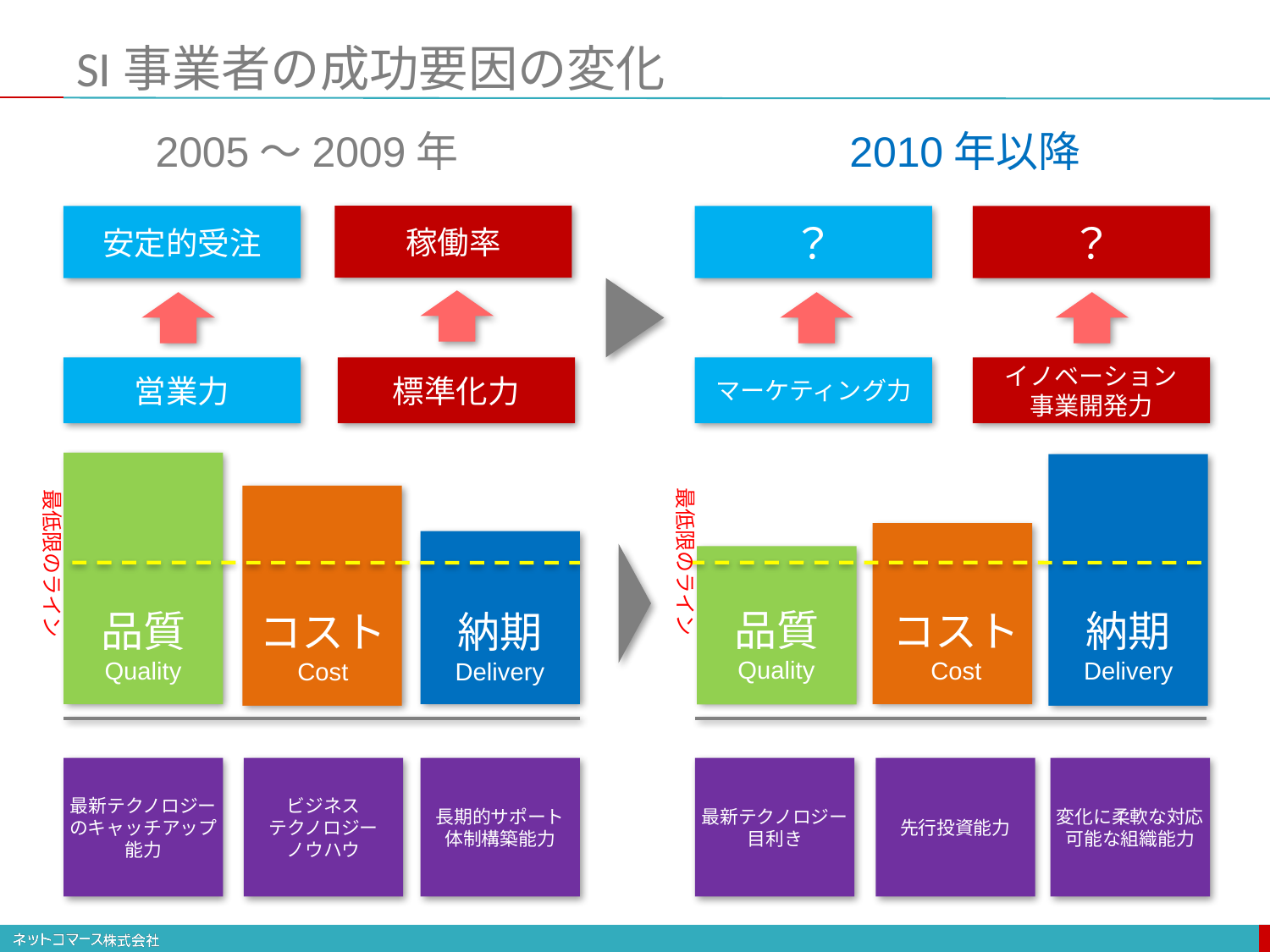

# SI事業者の成功要因の変化
2005〜2009年
2010年以降
稼働率
安定的受注
？
？

営業力
標準化力
マーケティング力
イノベーション
事業開発力

最低限のライン
最低限のライン

品質
Quality
品質
Quality
納期
Delivery
コスト
Cost
納期
Delivery
コスト
Cost
ビジネス
テクノロジー
ノウハウ
長期的サポート
体制構築能力
最新テクノロジー
目利き
先行投資能力
変化に柔軟な対応
可能な組織能力
最新テクノロジー
のキャッチアップ
能力